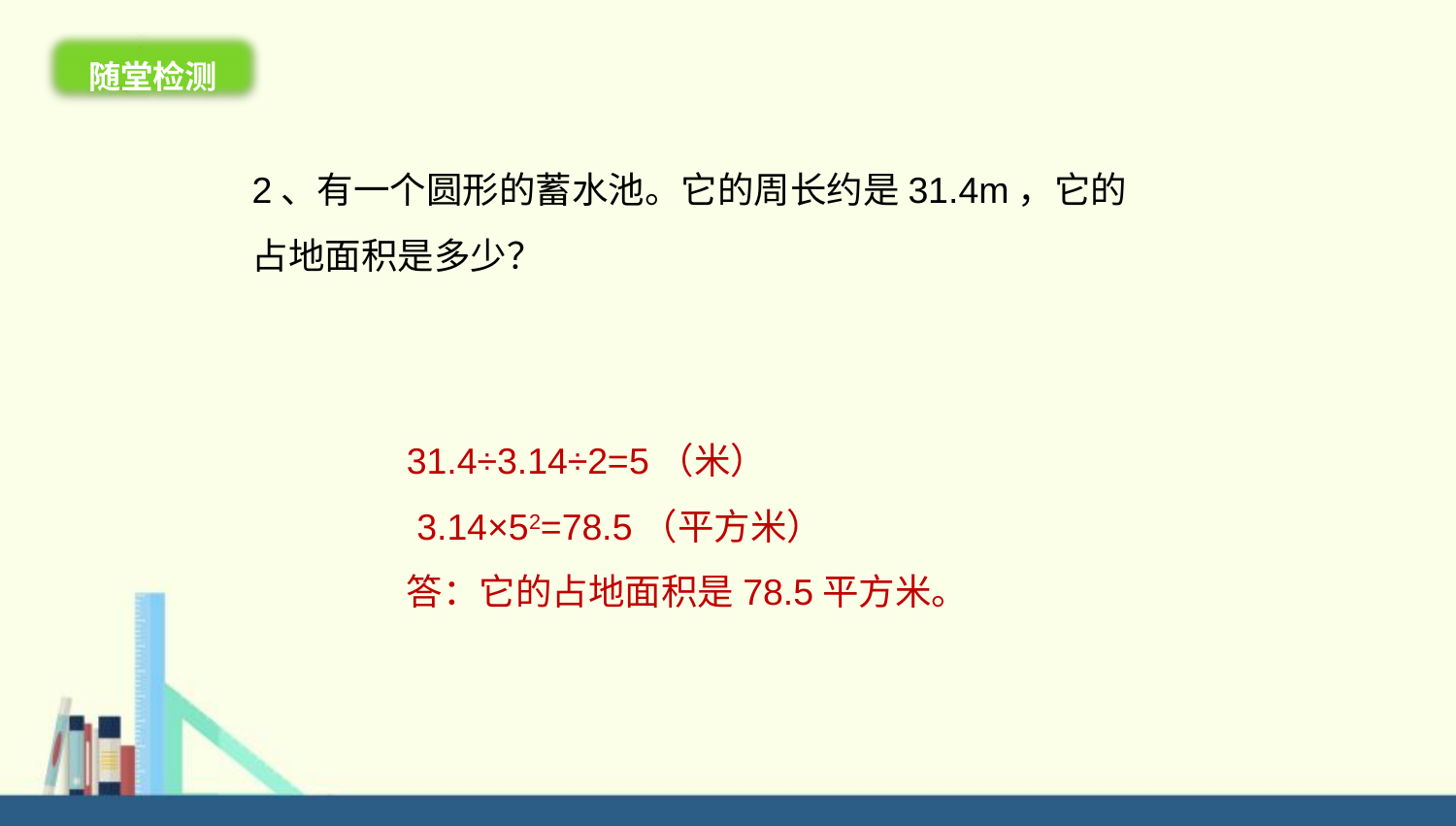

随堂检测
2、有一个圆形的蓄水池。它的周长约是31.4m，它的占地面积是多少？
31.4÷3.14÷2=5（米）
 3.14×52=78.5（平方米）
答：它的占地面积是78.5平方米。